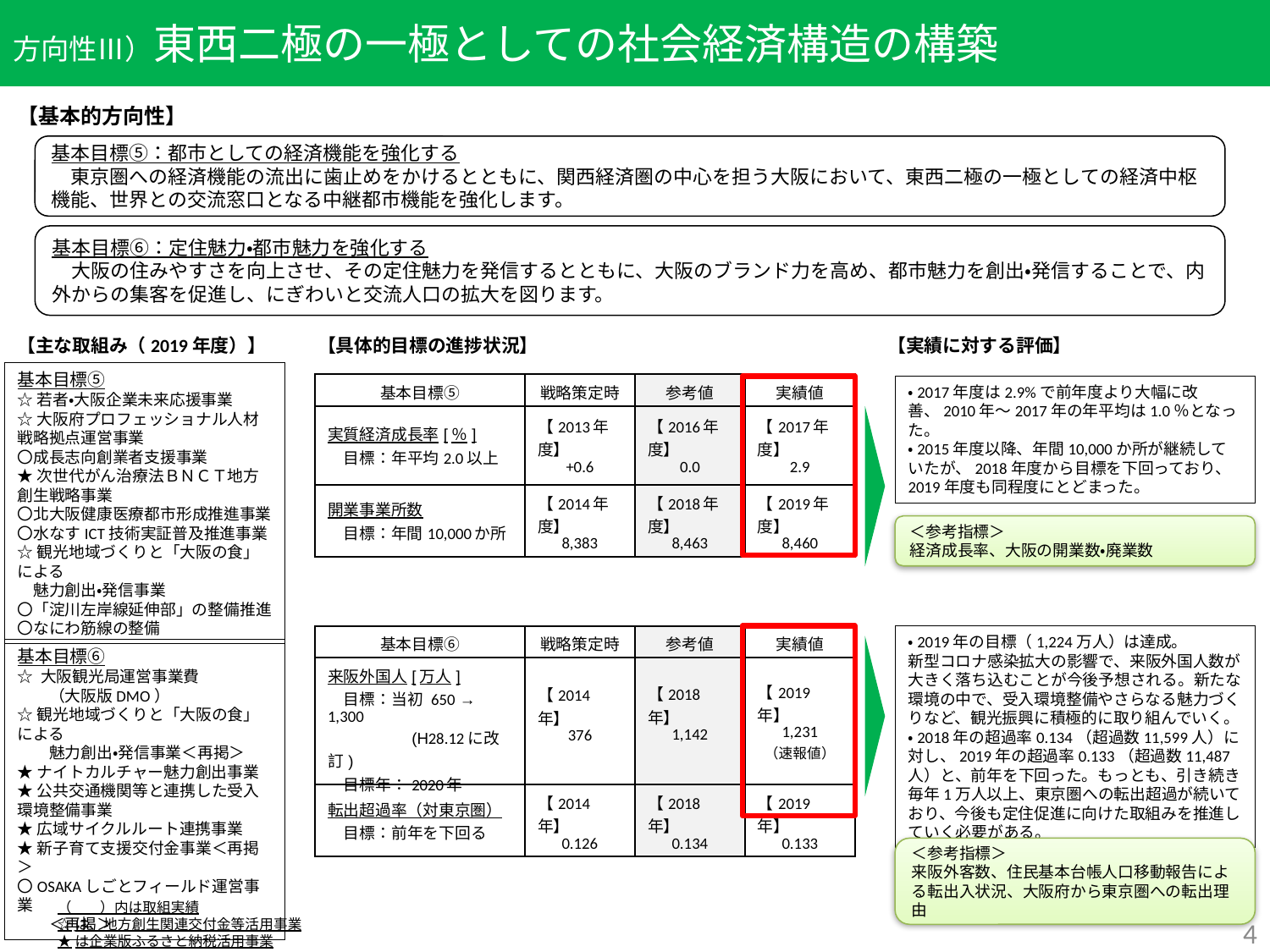

# 方向性Ⅲ）東西二極の一極としての社会経済構造の構築
【基本的方向性】
基本目標⑤：都市としての経済機能を強化する
　東京圏への経済機能の流出に歯止めをかけるとともに、関西経済圏の中心を担う大阪において、東西二極の一極としての経済中枢機能、世界との交流窓口となる中継都市機能を強化します。
基本目標⑥：定住魅力・都市魅力を強化する
　大阪の住みやすさを向上させ、その定住魅力を発信するとともに、大阪のブランド力を高め、都市魅力を創出・発信することで、内外からの集客を促進し、にぎわいと交流人口の拡大を図ります。
【主な取組み（2019年度）】
【具体的目標の進捗状況】
【実績に対する評価】
基本目標⑤
☆若者・大阪企業未来応援事業
☆大阪府プロフェッショナル⼈材戦略拠点運営事業
〇成⻑志向創業者⽀援事業
★次世代がん治療法ＢＮＣＴ地方創生戦略事業
〇北⼤阪健康医療都市形成推進事業
〇水なすICT技術実証普及推進事業
☆観光地域づくりと「大阪の食」による
　魅⼒創出・発信事業
〇「淀川左岸線延伸部」の整備推進
〇なにわ筋線の整備
| 基本目標⑤ | 戦略策定時 | 参考値 | 実績値 |
| --- | --- | --- | --- |
| 実質経済成長率[％] 　目標：年平均2.0以上 | 【2013年度】 +0.6 | 【2016年度】 0.0 | 【2017年度】 2.9 |
| 開業事業所数 　目標：年間10,000か所 | 【2014年度】 8,383 | 【2018年度】 8,463 | 【2019年度】 8,460 |

・2017年度は2.9%で前年度より大幅に改善、2010年～2017年の年平均は1.0％となった。
・2015年度以降、年間10,000か所が継続していたが、2018年度から目標を下回っており、2019年度も同程度にとどまった。

＜参考指標＞
経済成長率、大阪の開業数・廃業数
| 基本目標⑥ | 戦略策定時 | 参考値 | 実績値 |
| --- | --- | --- | --- |
| 来阪外国人[万人] 　目標：当初 650 → 1,300 　　　　　(H28.12に改訂) 　目標年：2020年 | 【2014年】 376 | 【2018年】 1,142 | 【2019年】 1,231 （速報値） |
| 転出超過率（対東京圏） 　目標：前年を下回る | 【2014年】 0.126 | 【2018年】 0.134 | 【2019年】 0.133 |

・2019年の目標（1,224万人）は達成。
新型コロナ感染拡大の影響で、来阪外国人数が大きく落ち込むことが今後予想される。新たな環境の中で、受入環境整備やさらなる魅力づくりなど、観光振興に積極的に取り組んでいく。
・2018年の超過率0.134（超過数11,599人）に対し、2019年の超過率0.133（超過数11,487人）と、前年を下回った。もっとも、引き続き毎年1万人以上、東京圏への転出超過が続いており、今後も定住促進に向けた取組みを推進していく必要がある。
基本目標⑥
☆ 大阪観光局運営事業費
　　（大阪版DMO）
☆観光地域づくりと「大阪の食」による
　　魅⼒創出・発信事業＜再掲＞
★ナイトカルチャー魅⼒創出事業
★公共交通機関等と連携した受入環境整備事業
★広域サイクルルート連携事業
★新⼦育て⽀援交付⾦事業＜再掲＞
〇OSAKAしごとフィールド運営事業
　　＜再掲＞

＜参考指標＞
来阪外客数、住民基本台帳人口移動報告による転出入状況、大阪府から東京圏への転出理由
（　　）内は取組実績
☆は、地方創生関連交付金等活用事業
★は企業版ふるさと納税活用事業
4